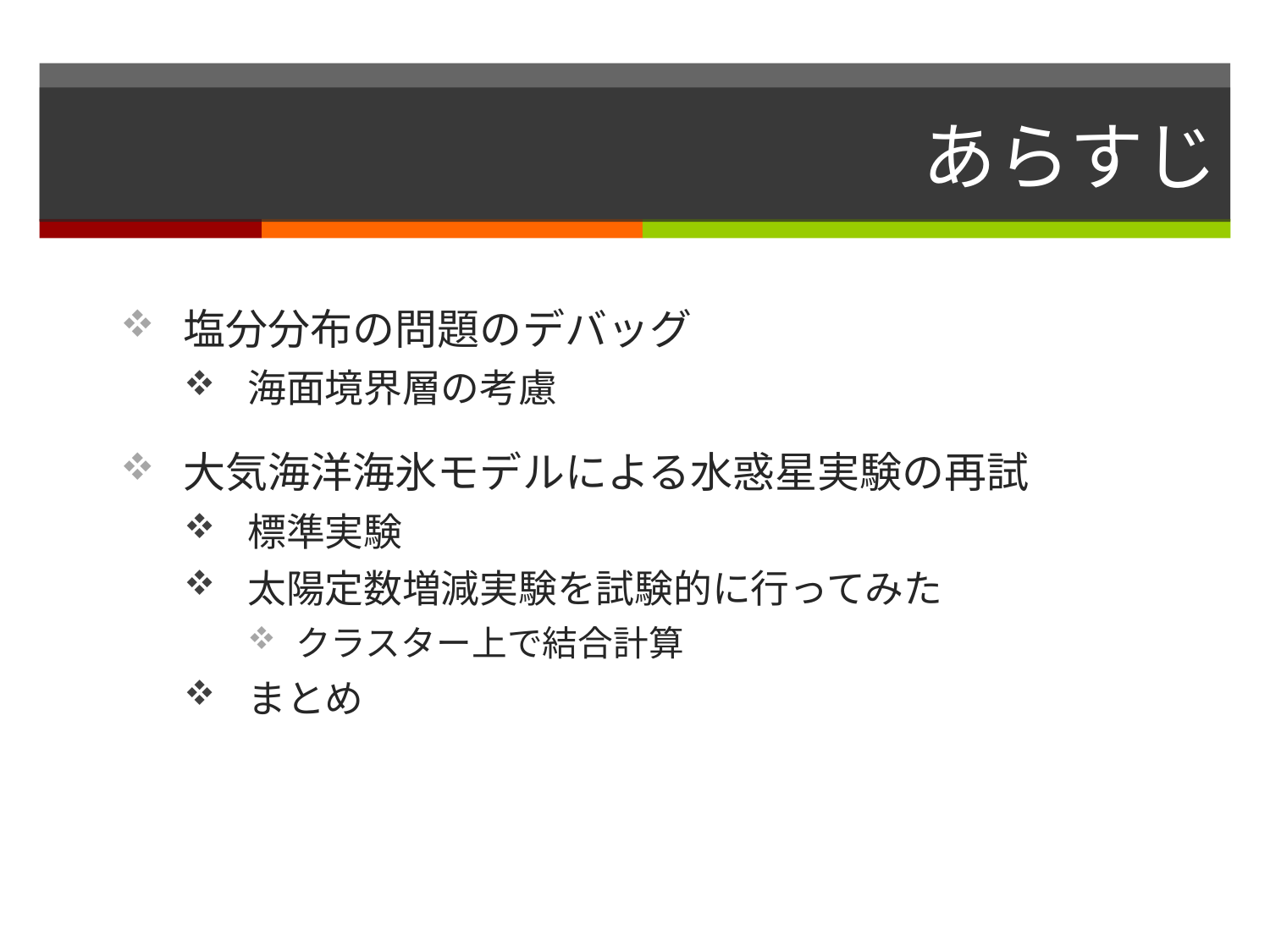

# あらすじ
塩分分布の問題のデバッグ
海面境界層の考慮
大気海洋海氷モデルによる水惑星実験の再試
標準実験
太陽定数増減実験を試験的に行ってみた
クラスター上で結合計算
まとめ